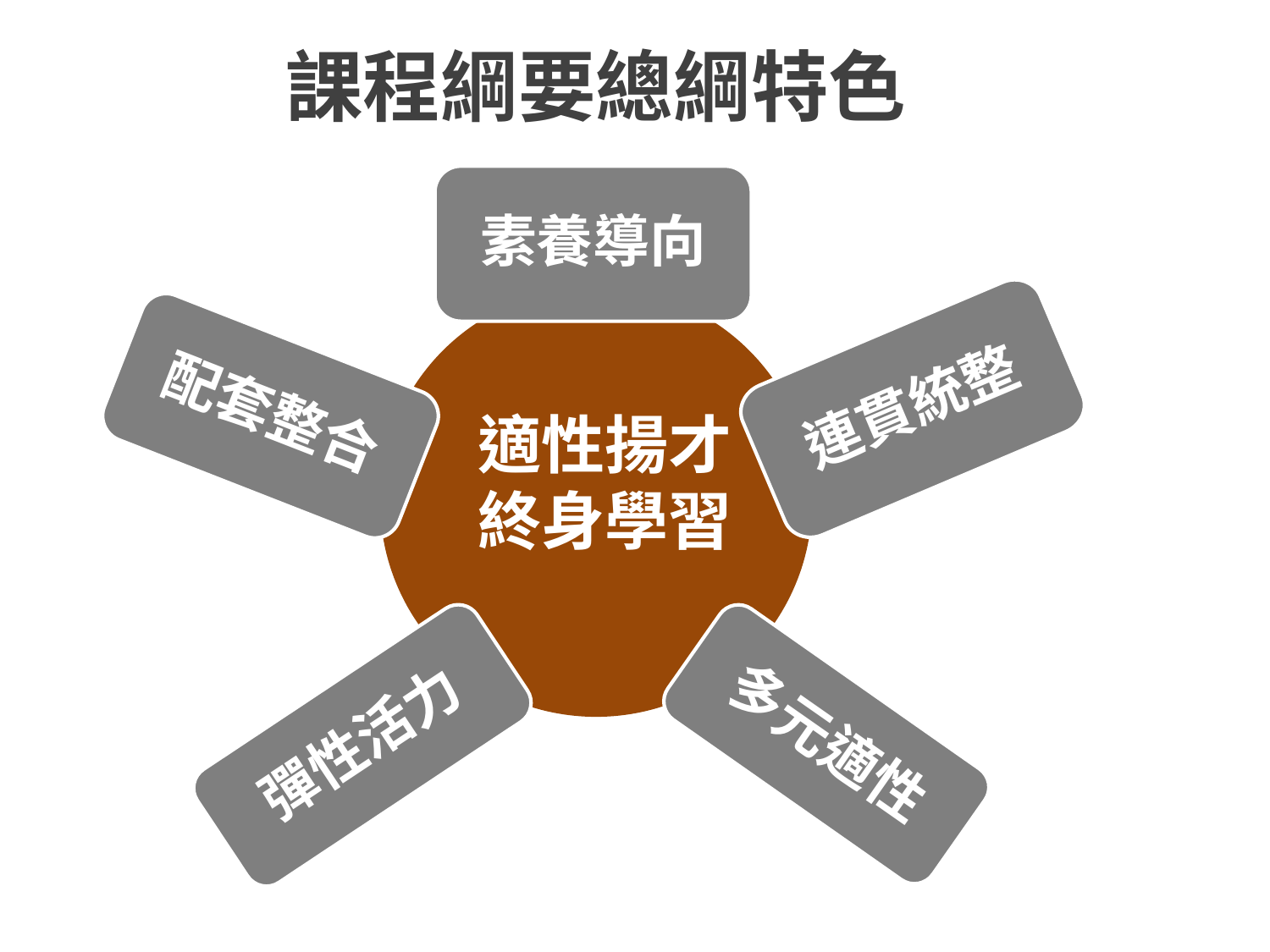

課程綱要總綱特色
素養導向

連貫統整
配套整合
適性揚才
終身學習
多元適性
彈性活力